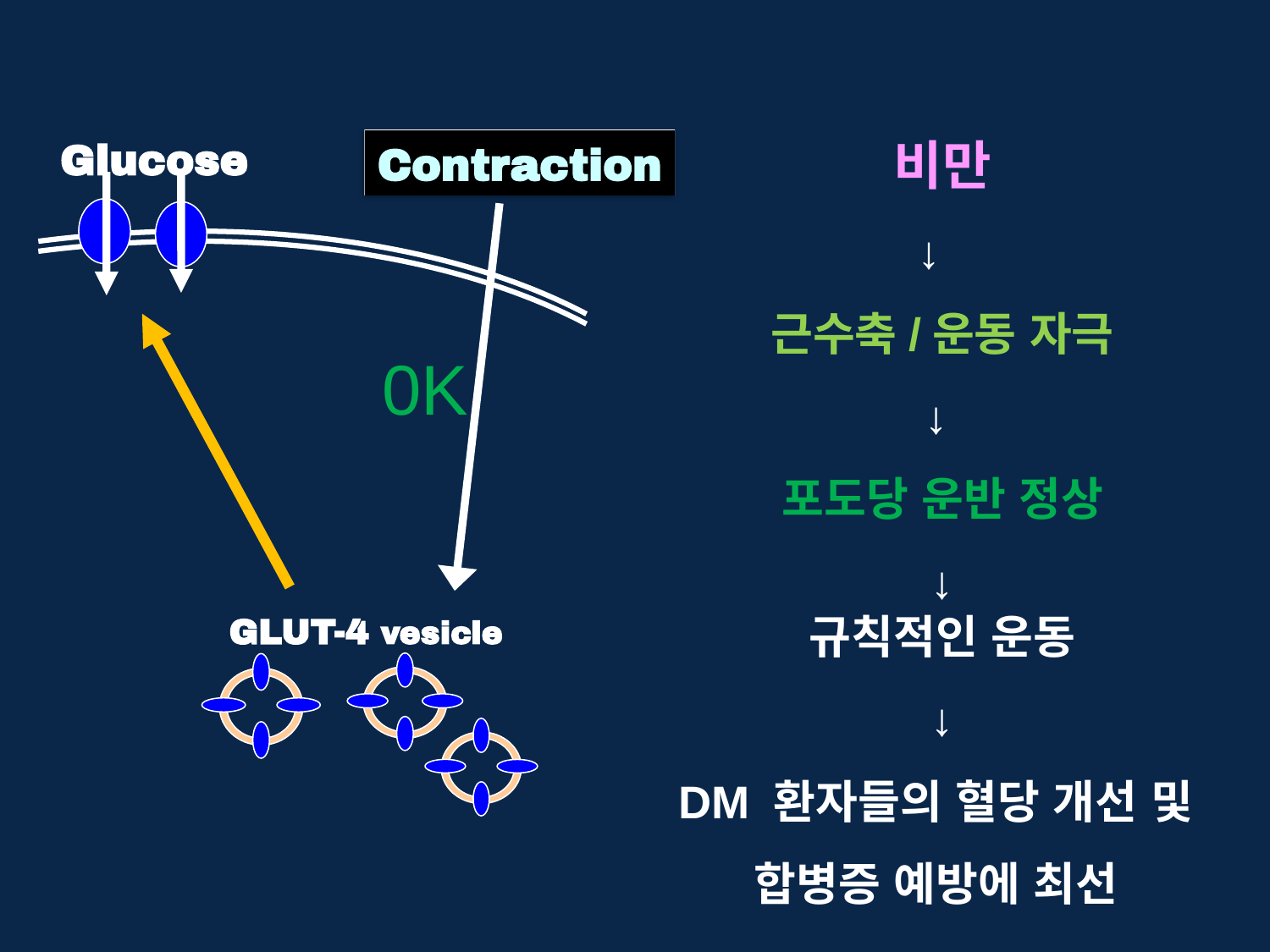

비만
↓
근수축/운동 자극
↓
포도당 운반 정상
↓
규칙적인 운동
↓
DM 환자들의 혈당 개선 및
합병증 예방에 최선
Glucose
Contraction

0K
GLUT-4 vesicle